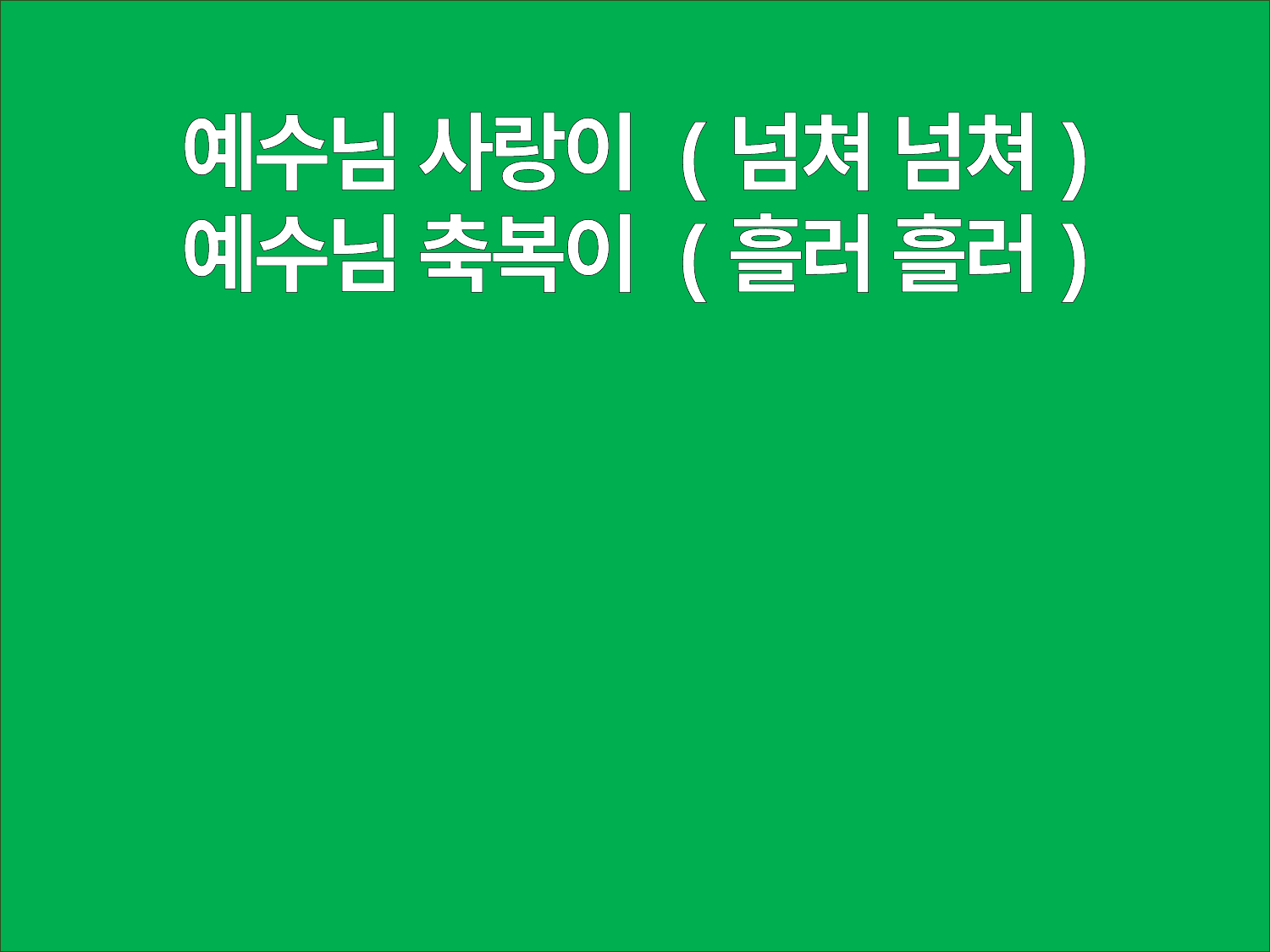

예수님 사랑이 (넘쳐 넘쳐)
예수님 축복이 (흘러 흘러)